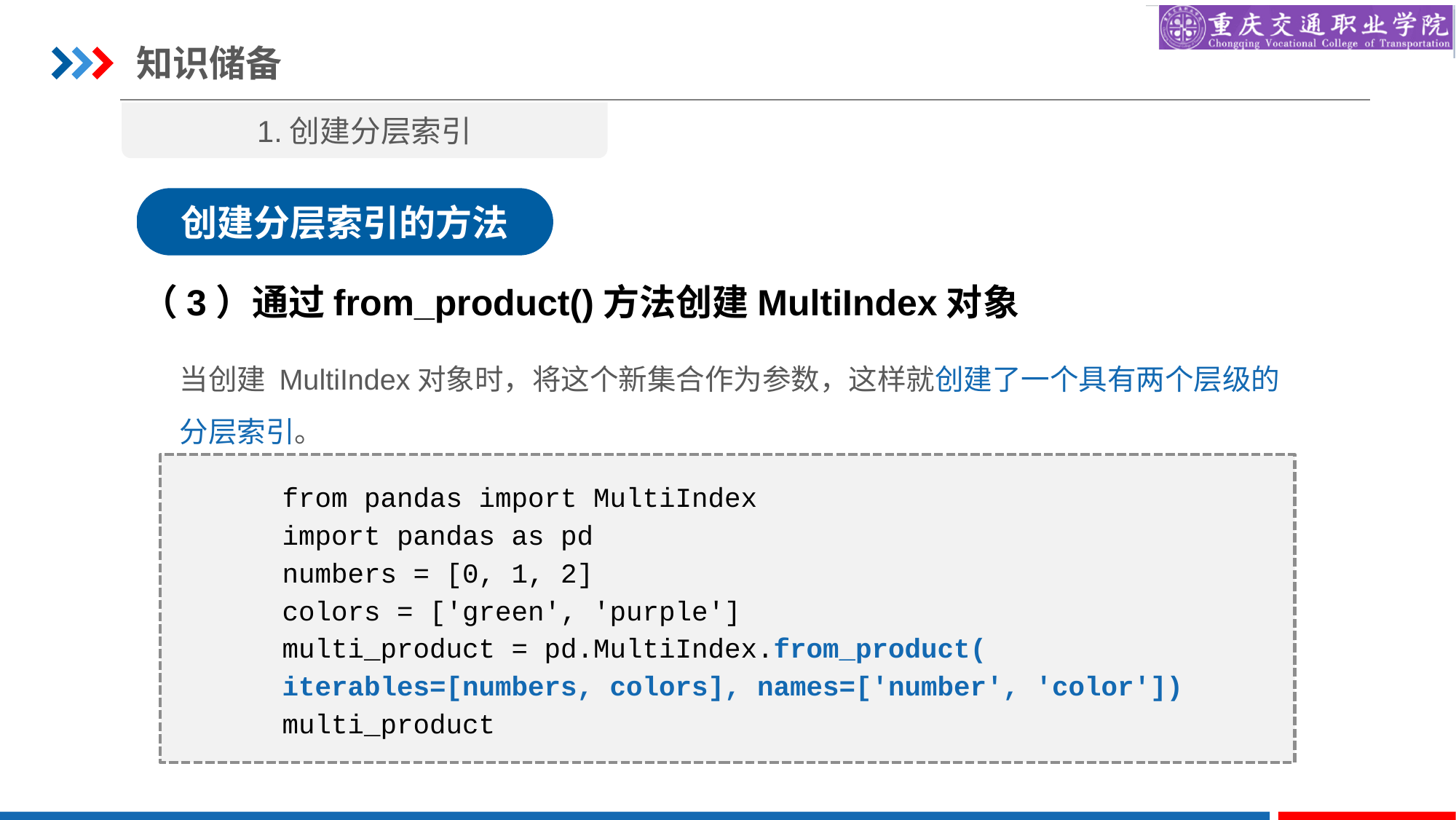

知识储备

1.创建分层索引
创建分层索引的方法
（3）通过from_product()方法创建MultiIndex对象
当创建 MultiIndex对象时，将这个新集合作为参数，这样就创建了一个具有两个层级的分层索引。

from pandas import MultiIndex
import pandas as pd
numbers = [0, 1, 2]
colors = ['green', 'purple']
multi_product = pd.MultiIndex.from_product(
iterables=[numbers, colors], names=['number', 'color'])
multi_product